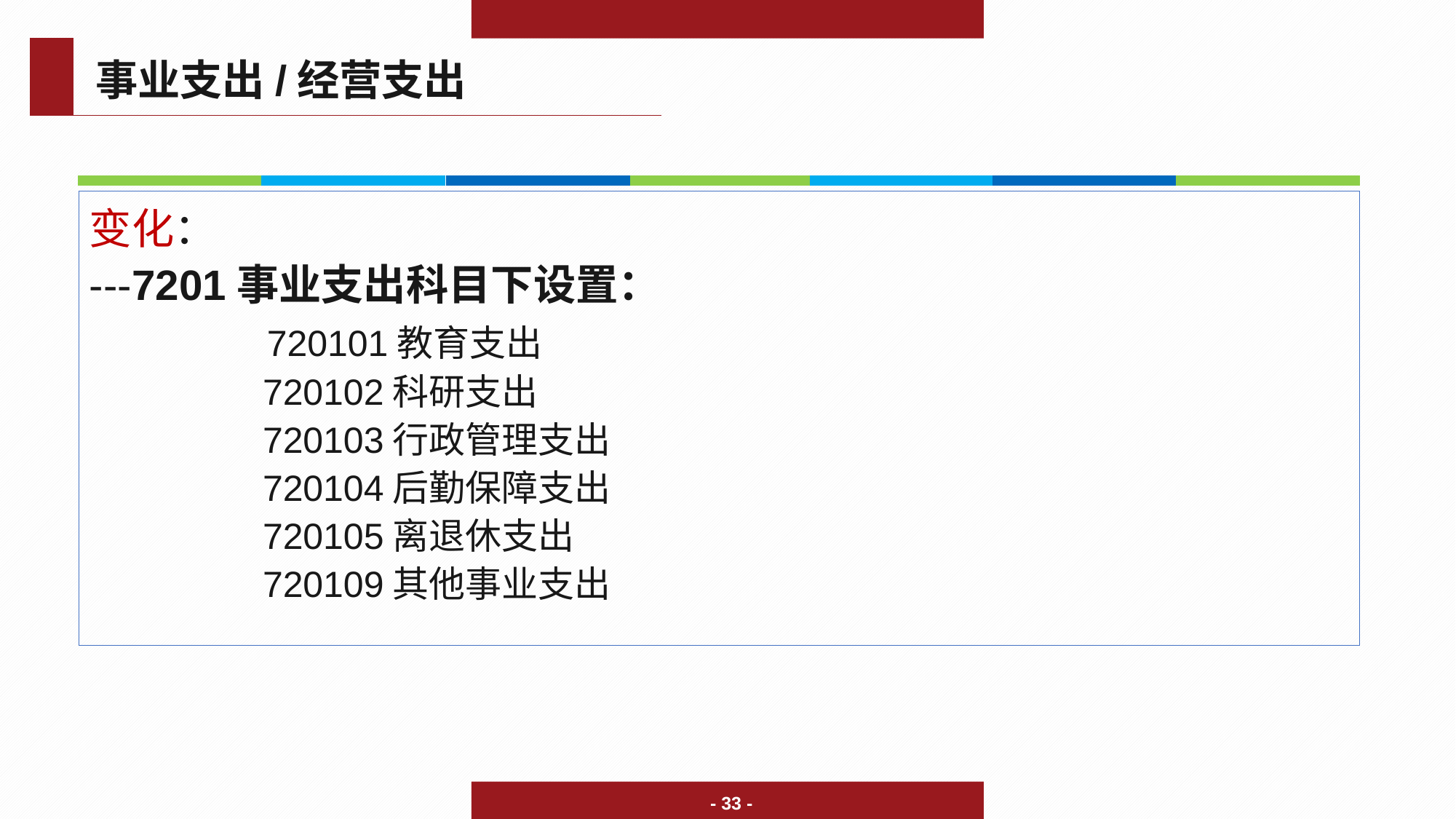

事业支出/经营支出

变化：
---7201事业支出科目下设置：
               720101教育支出
                 720102科研支出
                 720103行政管理支出
                 720104后勤保障支出
                 720105离退休支出
                 720109其他事业支出

- 33 -